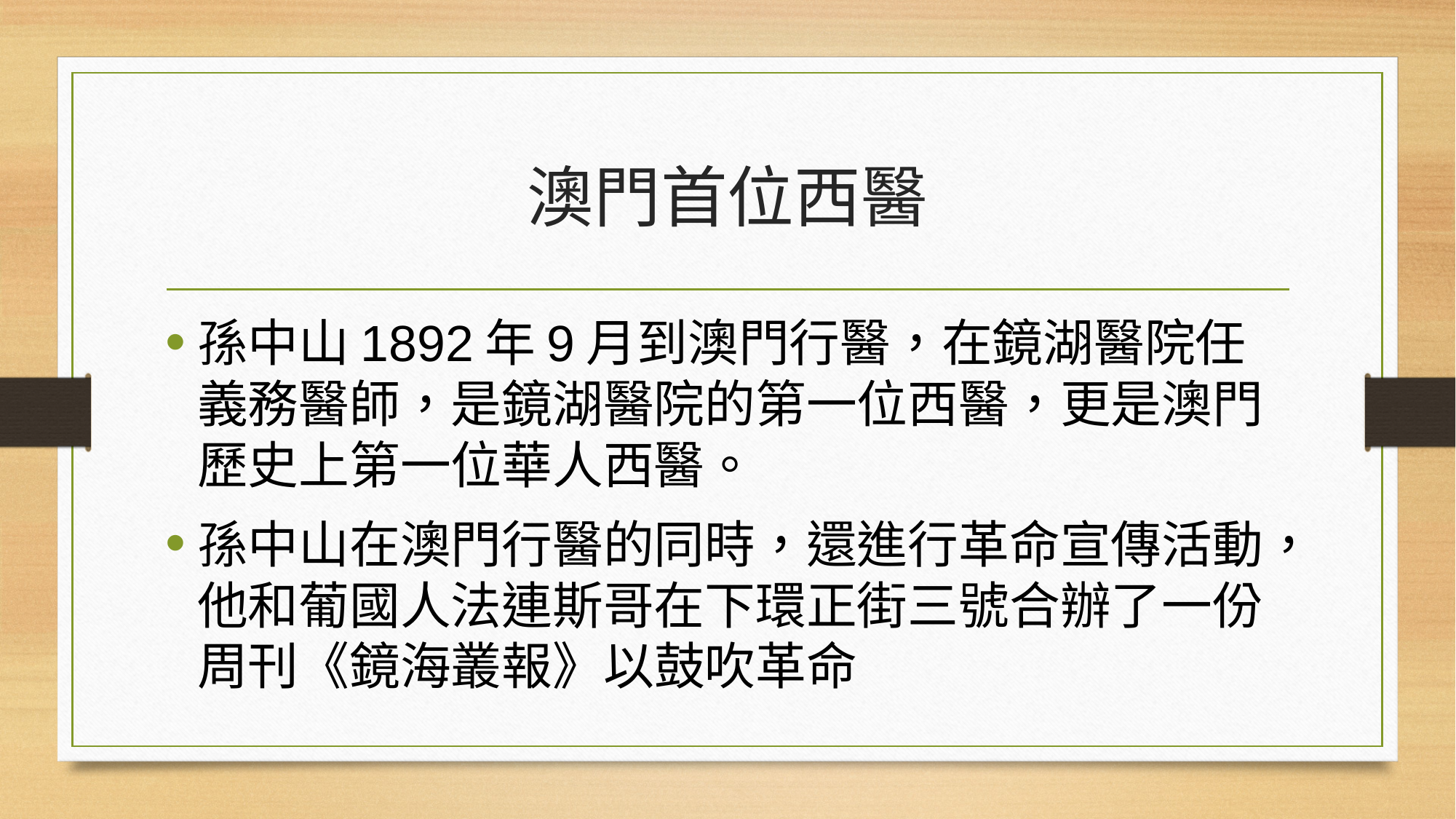

# 澳門首位西醫
孫中山1892年9月到澳門行醫，在鏡湖醫院任義務醫師，是鏡湖醫院的第一位西醫，更是澳門歷史上第一位華人西醫。
孫中山在澳門行醫的同時，還進行革命宣傳活動，他和葡國人法連斯哥在下環正街三號合辦了一份周刊《鏡海叢報》以鼓吹革命